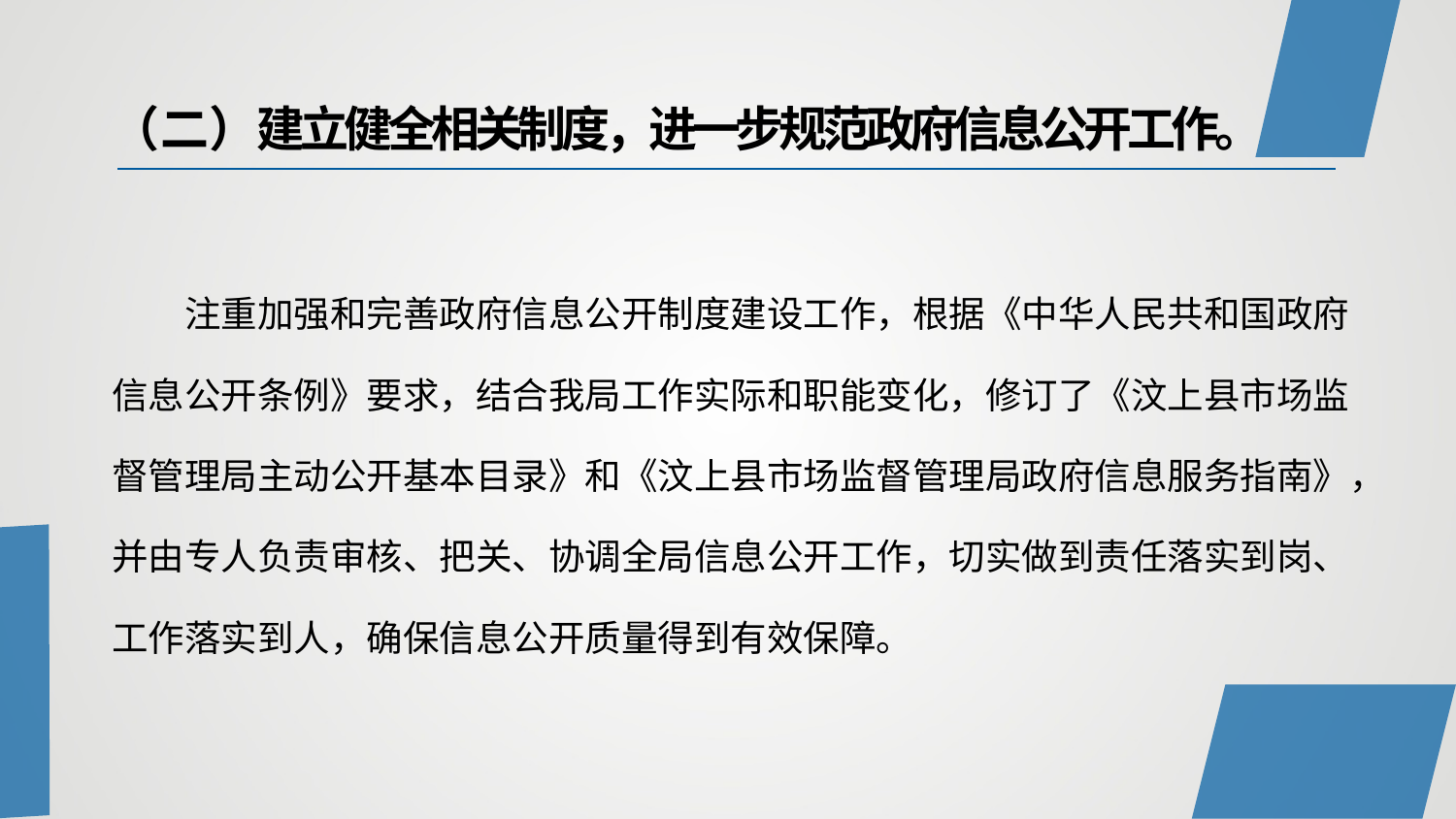

（二）建立健全相关制度，进一步规范政府信息公开工作。
注重加强和完善政府信息公开制度建设工作，根据《中华人民共和国政府信息公开条例》要求，结合我局工作实际和职能变化，修订了《汶上县市场监督管理局主动公开基本目录》和《汶上县市场监督管理局政府信息服务指南》，并由专人负责审核、把关、协调全局信息公开工作，切实做到责任落实到岗、工作落实到人，确保信息公开质量得到有效保障。